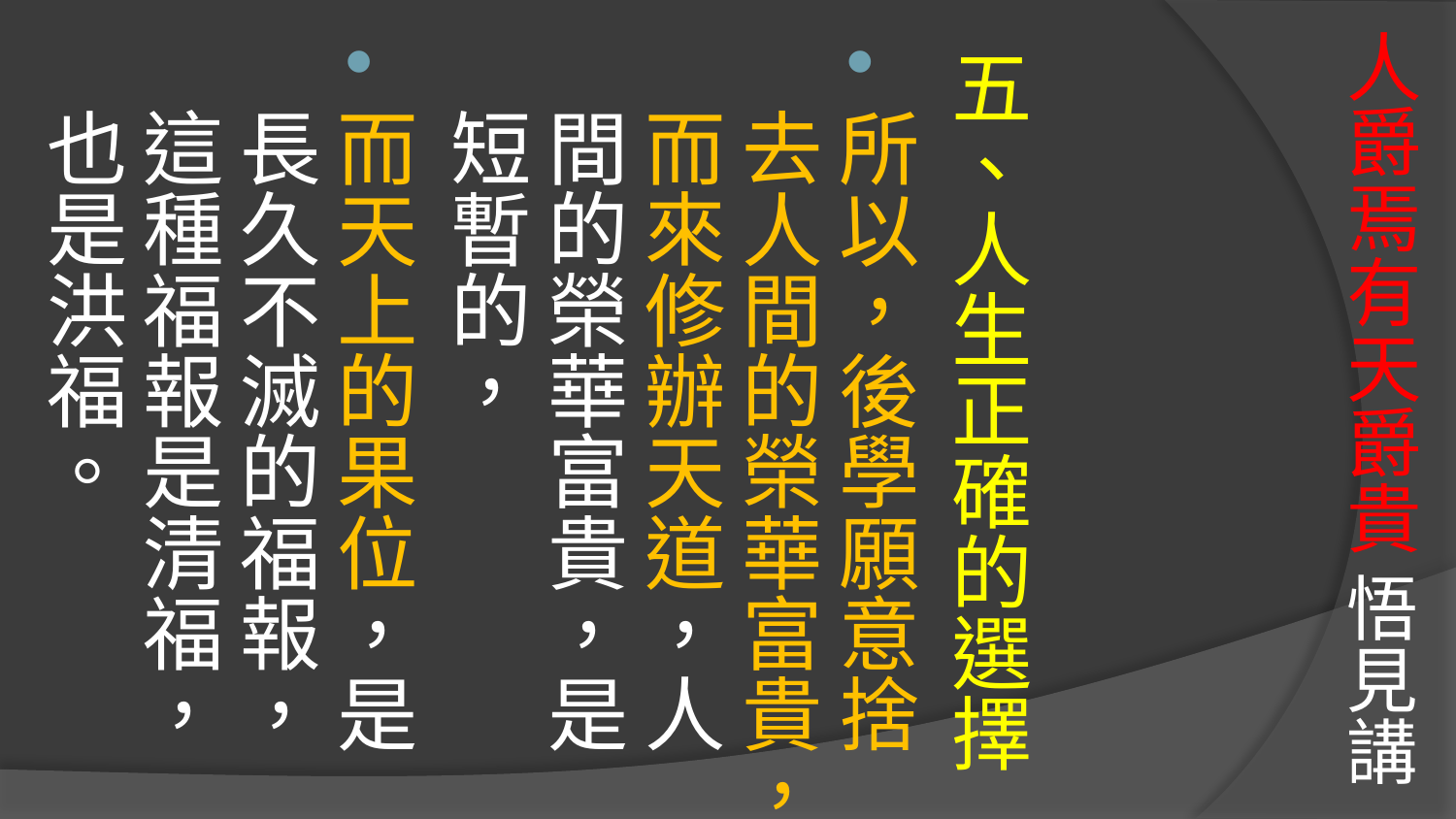

# 人爵焉有天爵貴 悟見講
五、人生正確的選擇
所以，後學願意捨去人間的榮華富貴，而來修辦天道，人間的榮華富貴，是短暫的，
而天上的果位，是長久不滅的福報，這種福報是清福，也是洪福。